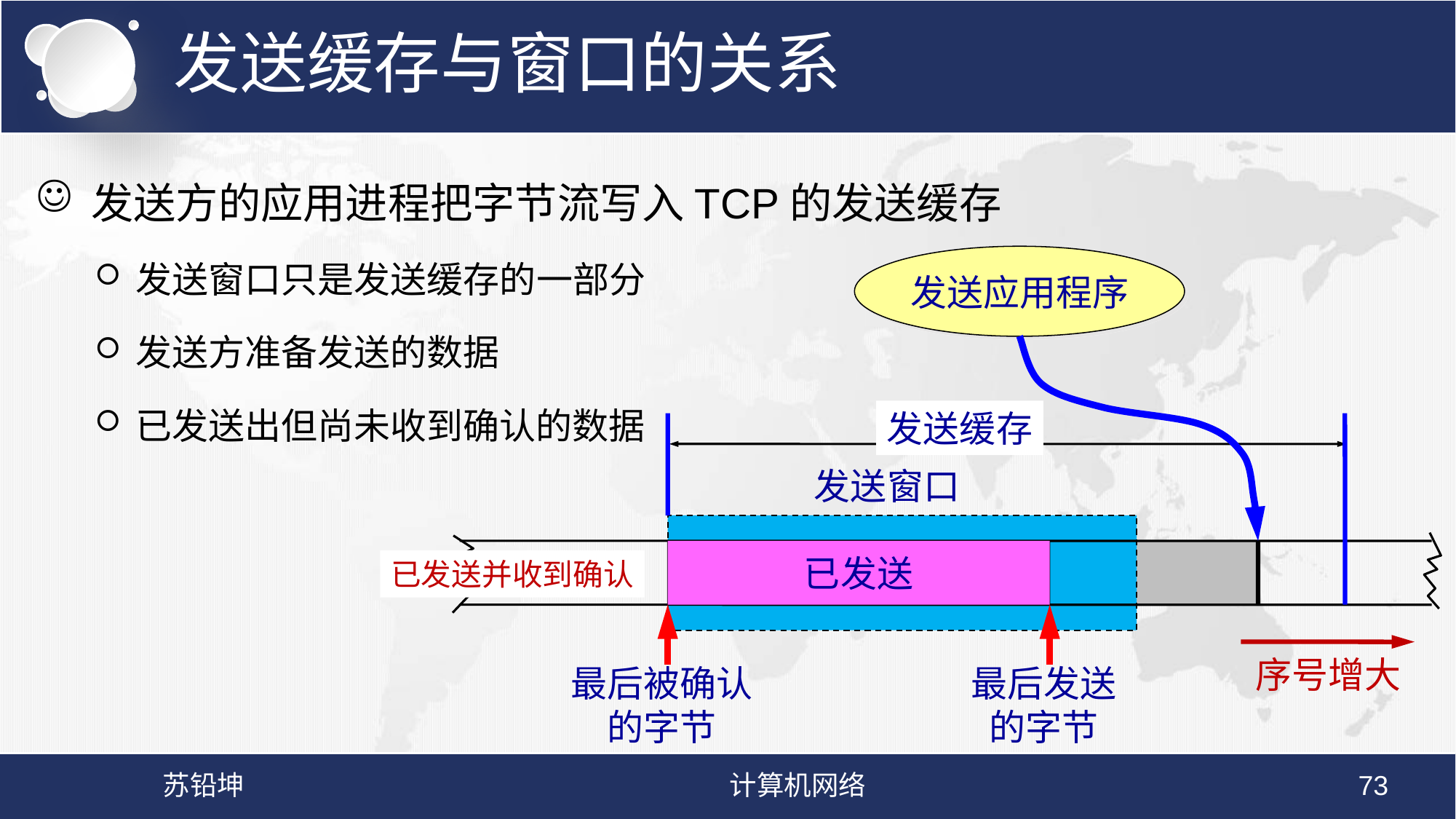

# 发送缓存与窗口的关系

发送方的应用进程把字节流写入TCP的发送缓存
发送窗口只是发送缓存的一部分
发送方准备发送的数据
已发送出但尚未收到确认的数据
发送应用程序

发送缓存

发送窗口

已发送

已发送并收到确认

序号增大
最后被确认
的字节
最后发送
的字节
苏铅坤
计算机网络
73